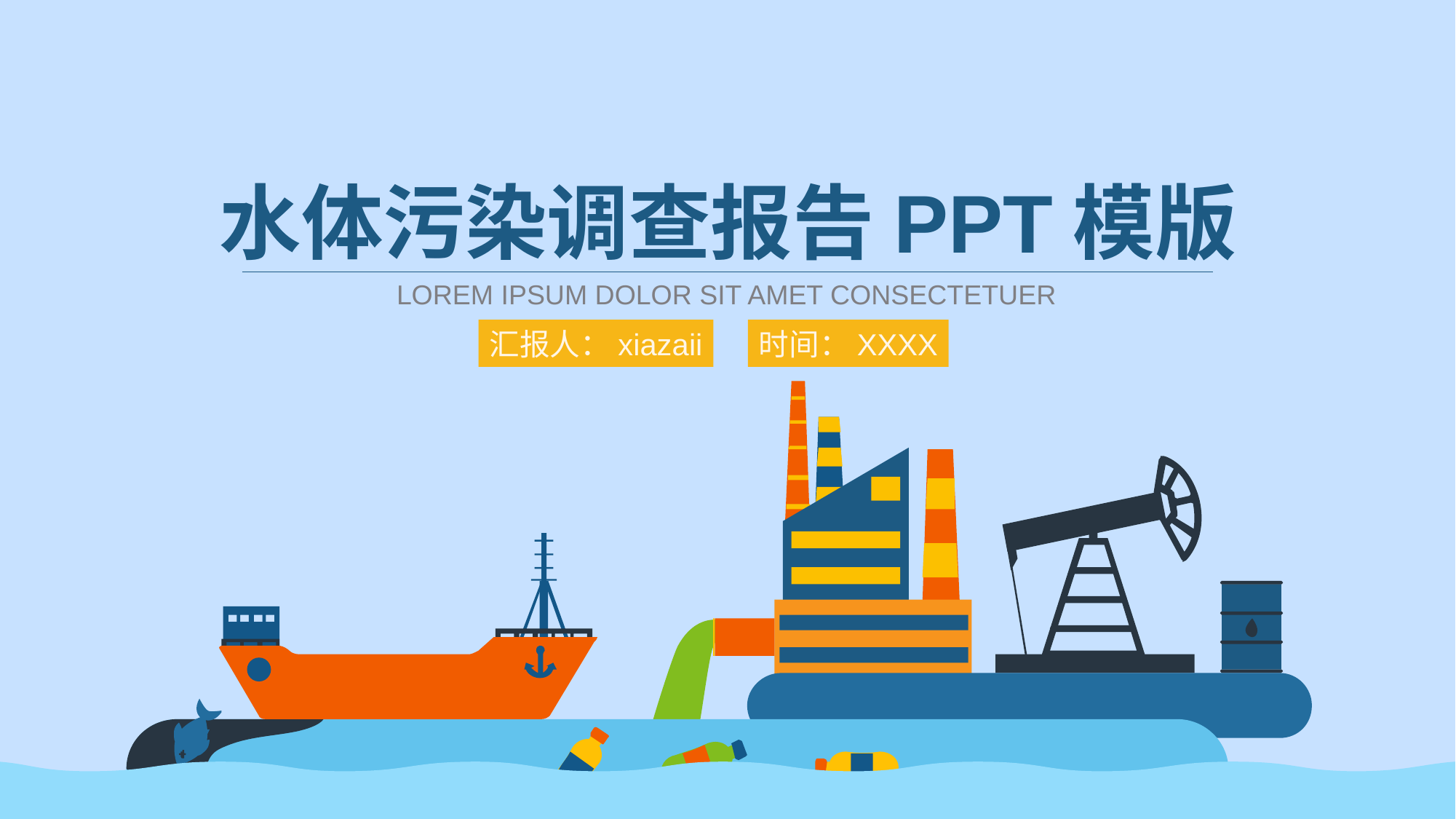

水体污染调查报告PPT模版
LOREM IPSUM DOLOR SIT AMET CONSECTETUER
汇报人：xiazaii
时间：XXXX